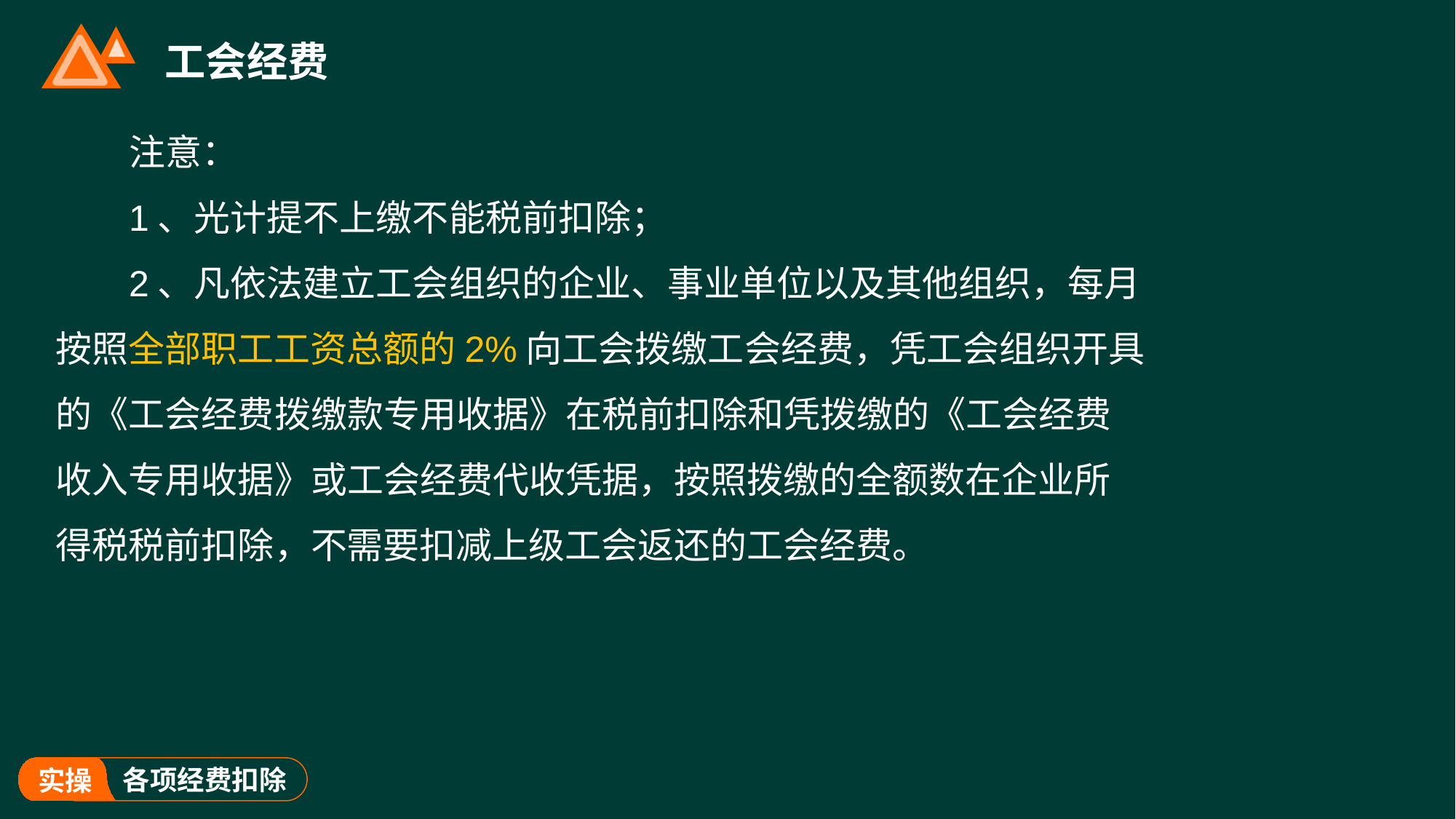

# 工会经费
注意：
1、光计提不上缴不能税前扣除；
2、凡依法建立工会组织的企业、事业单位以及其他组织，每月按照全部职工工资总额的2%向工会拨缴工会经费，凭工会组织开具的《工会经费拨缴款专用收据》在税前扣除和凭拨缴的《工会经费收入专用收据》或工会经费代收凭据，按照拨缴的全额数在企业所得税税前扣除，不需要扣减上级工会返还的工会经费。